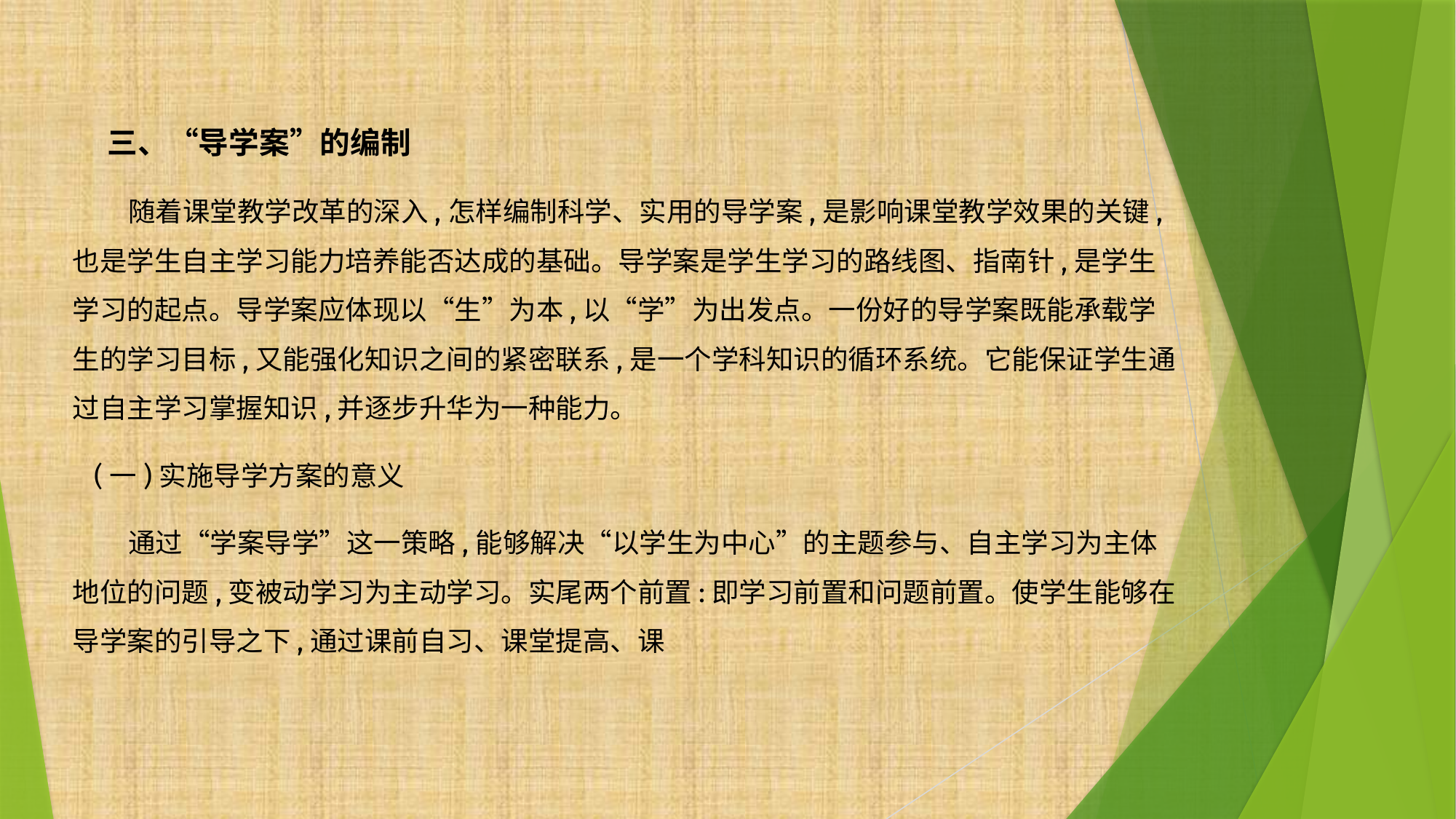

#
    三、“导学案”的编制
        随着课堂教学改革的深入,怎样编制科学、实用的导学案,是影响课堂教学效果的关键,也是学生自主学习能力培养能否达成的基础。导学案是学生学习的路线图、指南针,是学生学习的起点。导学案应体现以“生”为本,以“学”为出发点。一份好的导学案既能承载学生的学习目标,又能强化知识之间的紧密联系,是一个学科知识的循环系统。它能保证学生通过自主学习掌握知识,并逐步升华为一种能力。
   (一)实施导学方案的意义
        通过“学案导学”这一策略,能够解决“以学生为中心”的主题参与、自主学习为主体地位的问题,变被动学习为主动学习。实尾两个前置:即学习前置和问题前置。使学生能够在导学案的引导之下,通过课前自习、课堂提高、课